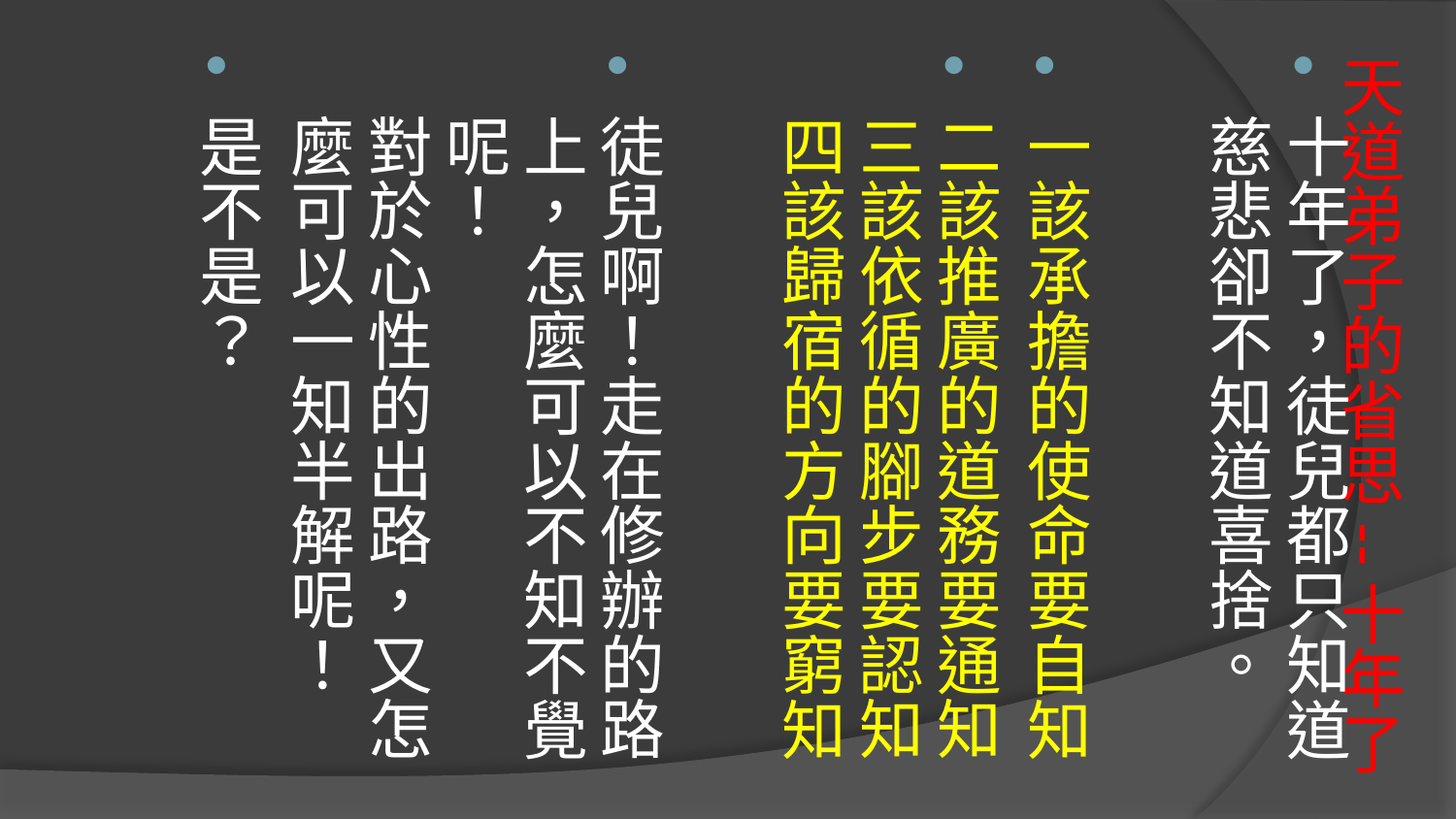

十年了，徒兒都只知道慈悲卻不知道喜捨。

一該承擔的使命要自知
二該推廣的道務要通知
三該依循的腳步要認知
四該歸宿的方向要窮知

徒兒啊！走在修辦的路上，怎麼可以不知不覺呢！
對於心性的出路，又怎麼可以一知半解呢！
是不是？
# 天道弟子的省思--十年了